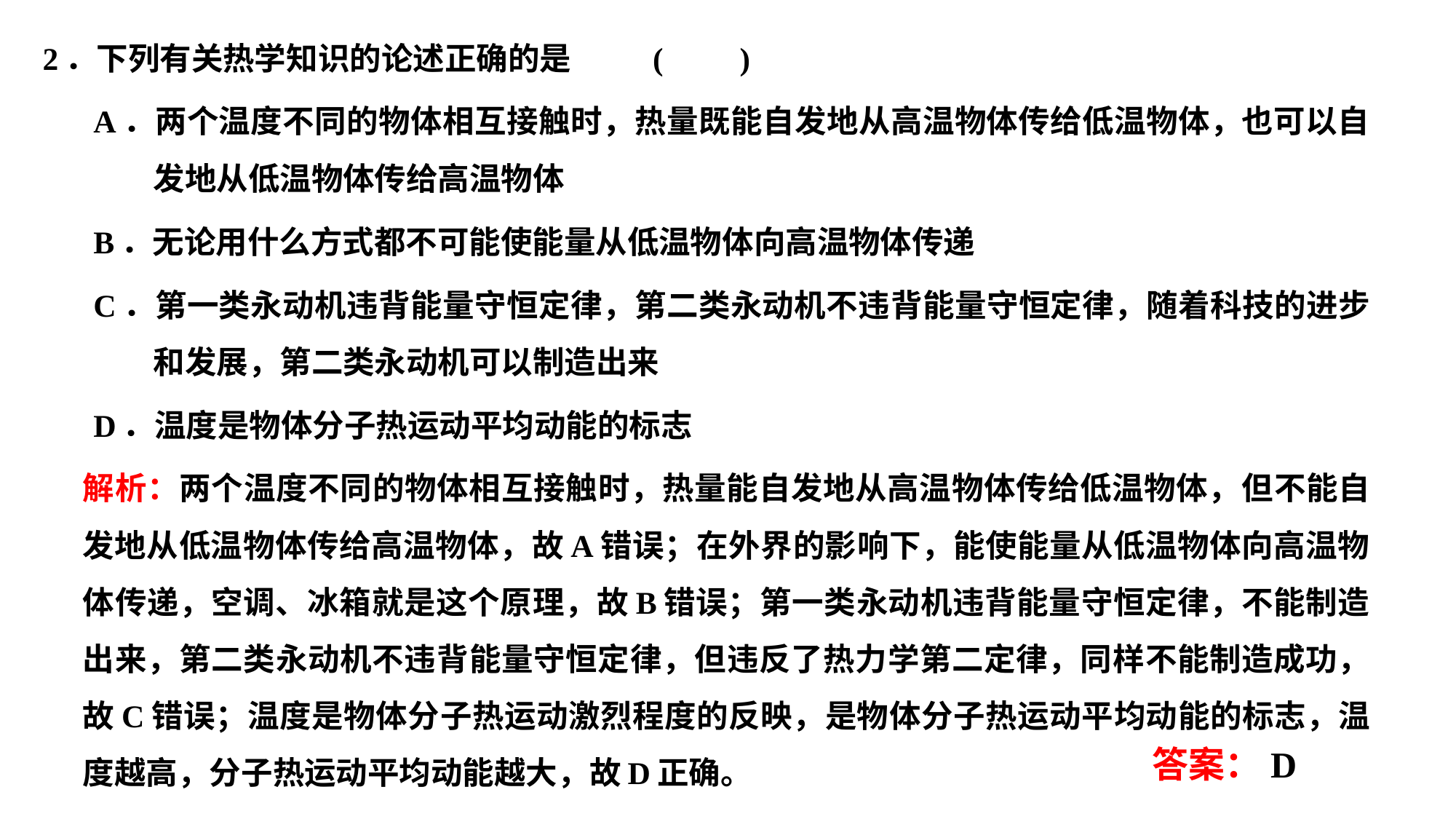

2．下列有关热学知识的论述正确的是						(　　)
A．两个温度不同的物体相互接触时，热量既能自发地从高温物体传给低温物体，也可以自发地从低温物体传给高温物体
B．无论用什么方式都不可能使能量从低温物体向高温物体传递
C．第一类永动机违背能量守恒定律，第二类永动机不违背能量守恒定律，随着科技的进步和发展，第二类永动机可以制造出来
D．温度是物体分子热运动平均动能的标志
解析：两个温度不同的物体相互接触时，热量能自发地从高温物体传给低温物体，但不能自发地从低温物体传给高温物体，故A错误；在外界的影响下，能使能量从低温物体向高温物体传递，空调、冰箱就是这个原理，故B错误；第一类永动机违背能量守恒定律，不能制造出来，第二类永动机不违背能量守恒定律，但违反了热力学第二定律，同样不能制造成功，故C错误；温度是物体分子热运动激烈程度的反映，是物体分子热运动平均动能的标志，温度越高，分子热运动平均动能越大，故D正确。

答案：D